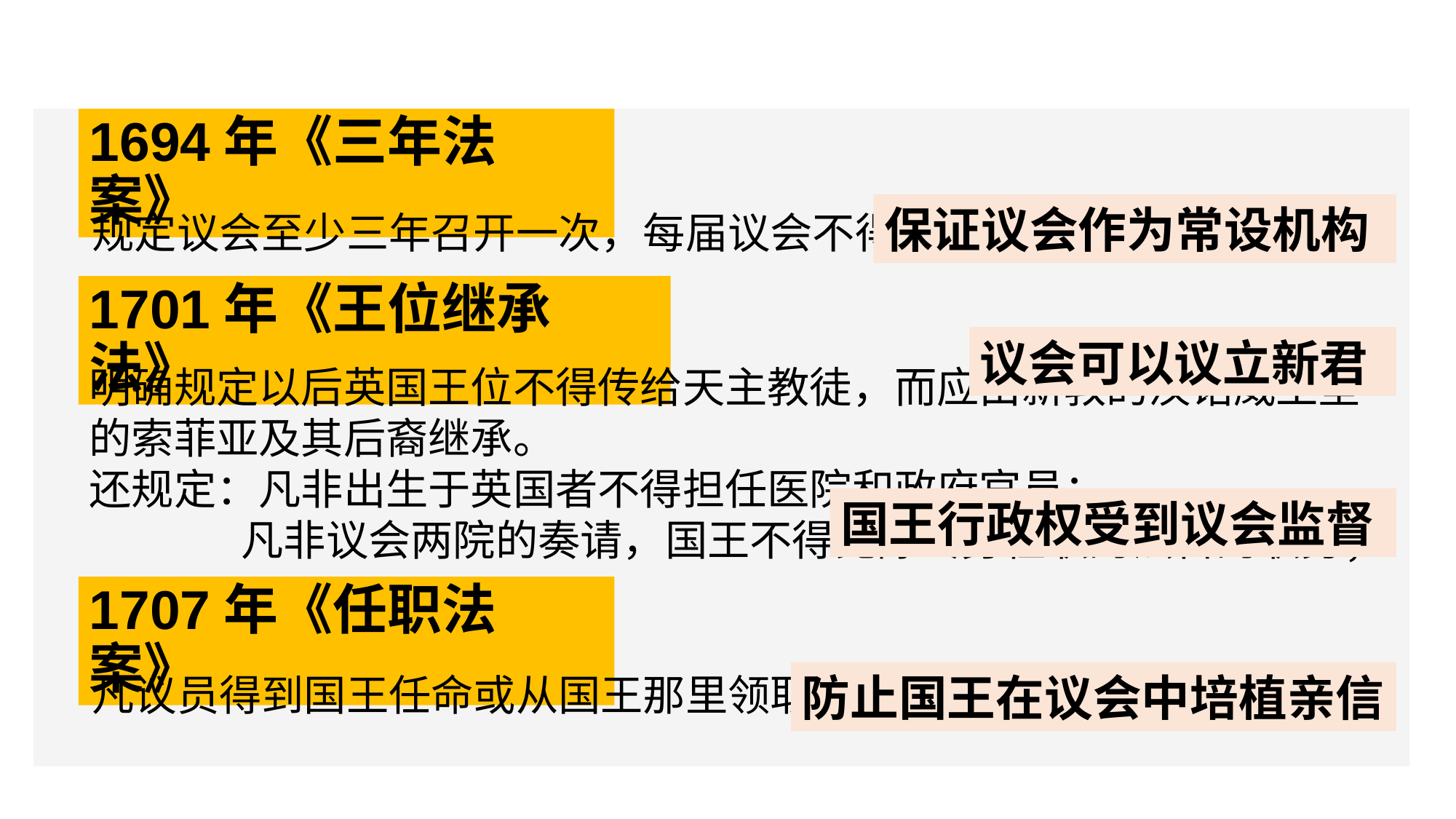

1694年《三年法案》
保证议会作为常设机构
    规定议会至少三年召开一次，每届议会不得超过三年。
1701年《王位继承法》
议会可以议立新君
明确规定以后英国王位不得传给天主教徒，而应由新教的汉诺威王室的索菲亚及其后裔继承。
还规定：凡非出生于英国者不得担任医院和政府官员；
               凡非议会两院的奏请，国王不得免除终身任职的法官的职务；
国王行政权受到议会监督
1707年《任职法案》
防止国王在议会中培植亲信
    凡议员得到国王任命或从国王那里领取薪俸后，就失去了议员资格。